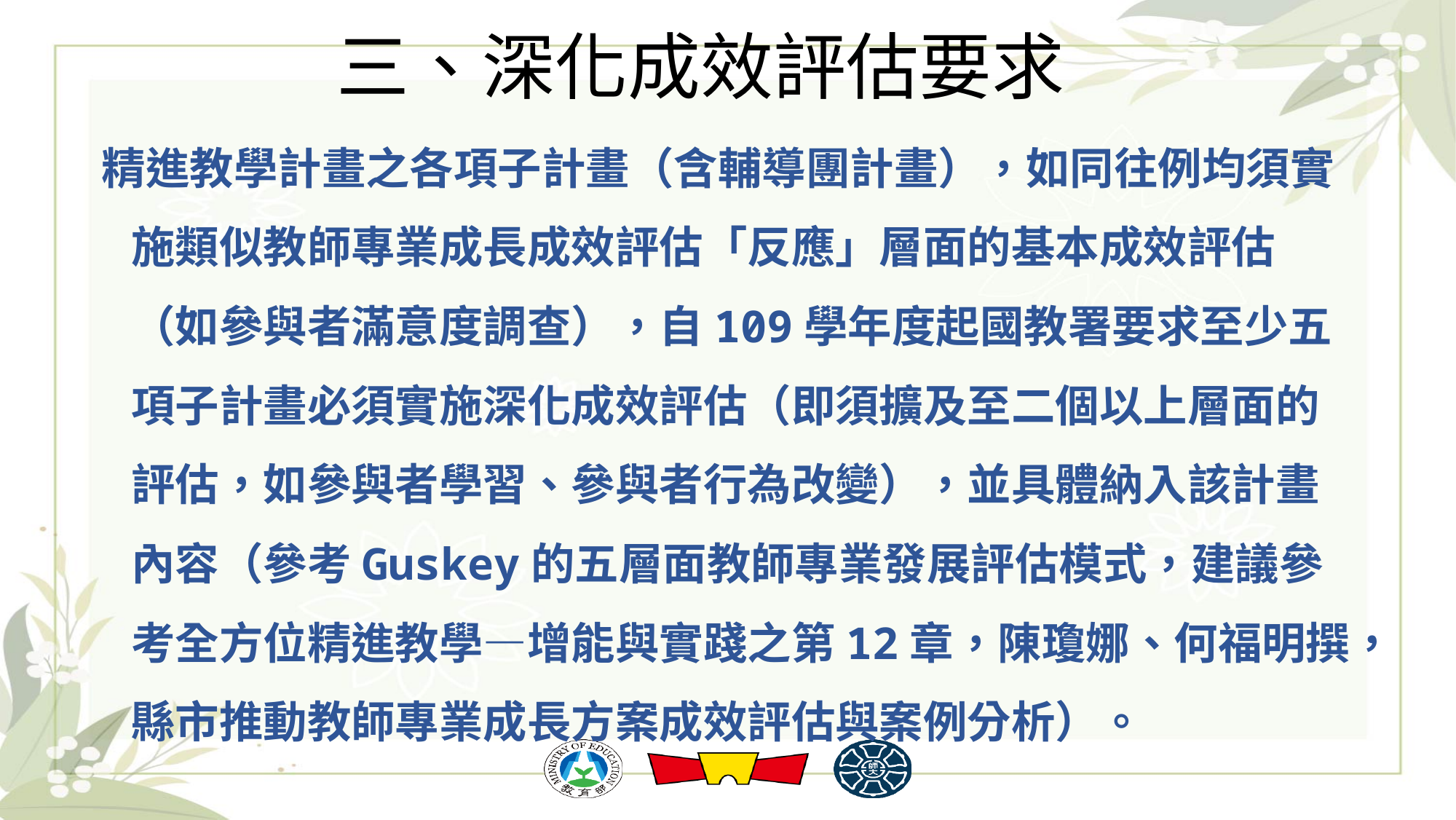

三、深化成效評估要求
  精進教學計畫之各項子計畫（含輔導團計畫），如同往例均須實施類似教師專業成長成效評估「反應」層面的基本成效評估（如參與者滿意度調查），自109學年度起國教署要求至少五項子計畫必須實施深化成效評估（即須擴及至二個以上層面的評估，如參與者學習、參與者行為改變），並具體納入該計畫內容（參考Guskey的五層面教師專業發展評估模式，建議參考全方位精進教學—增能與實踐之第12章，陳瓊娜、何福明撰，縣市推動教師專業成長方案成效評估與案例分析）。